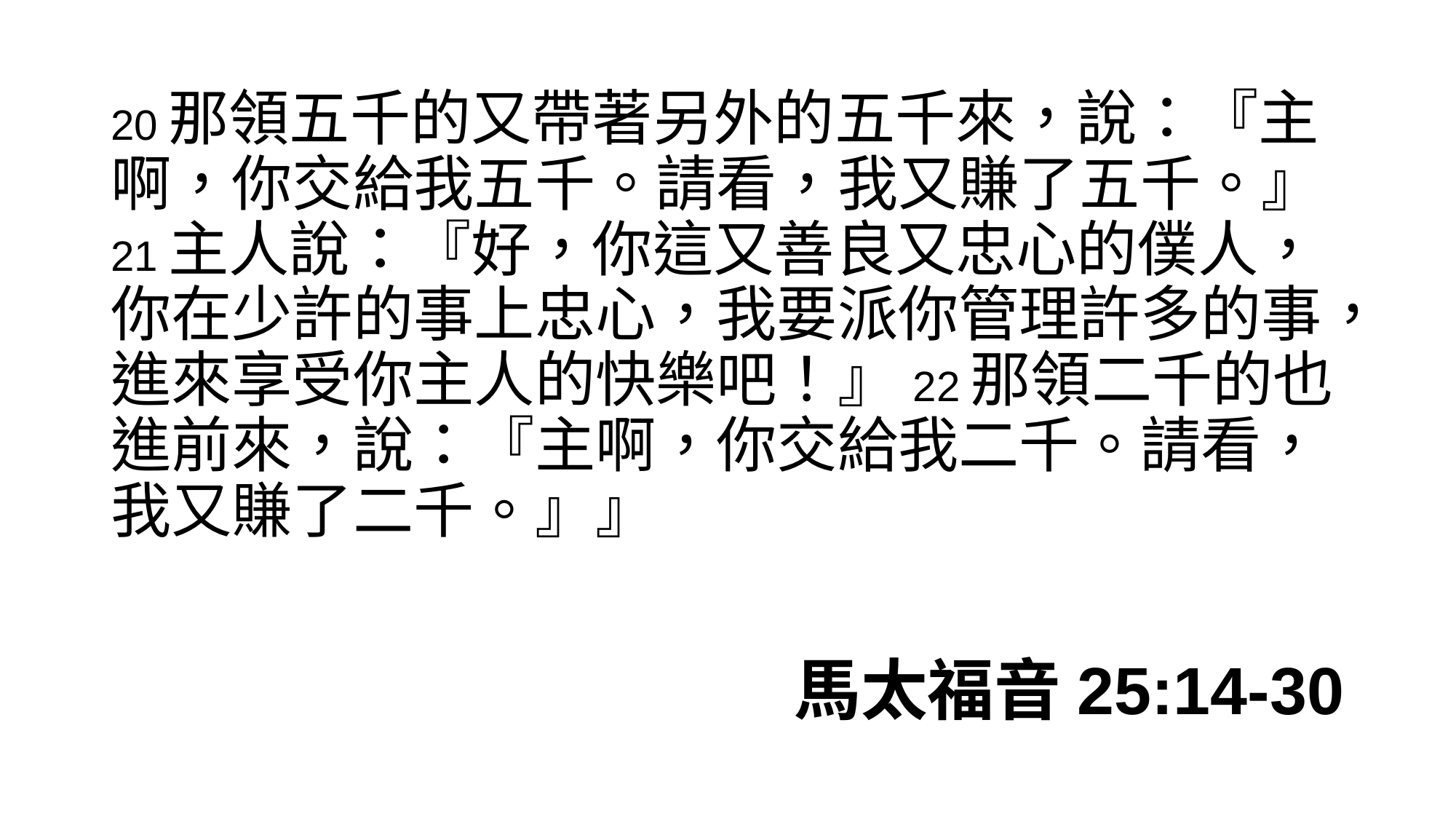

20那領五千的又帶著另外的五千來，說：『主啊，你交給我五千。請看，我又賺了五千。』21主人說：『好，你這又善良又忠心的僕人，你在少許的事上忠心，我要派你管理許多的事，進來享受你主人的快樂吧！』22那領二千的也進前來，說：『主啊，你交給我二千。請看，我又賺了二千。』』
# 馬太福音25:14-30